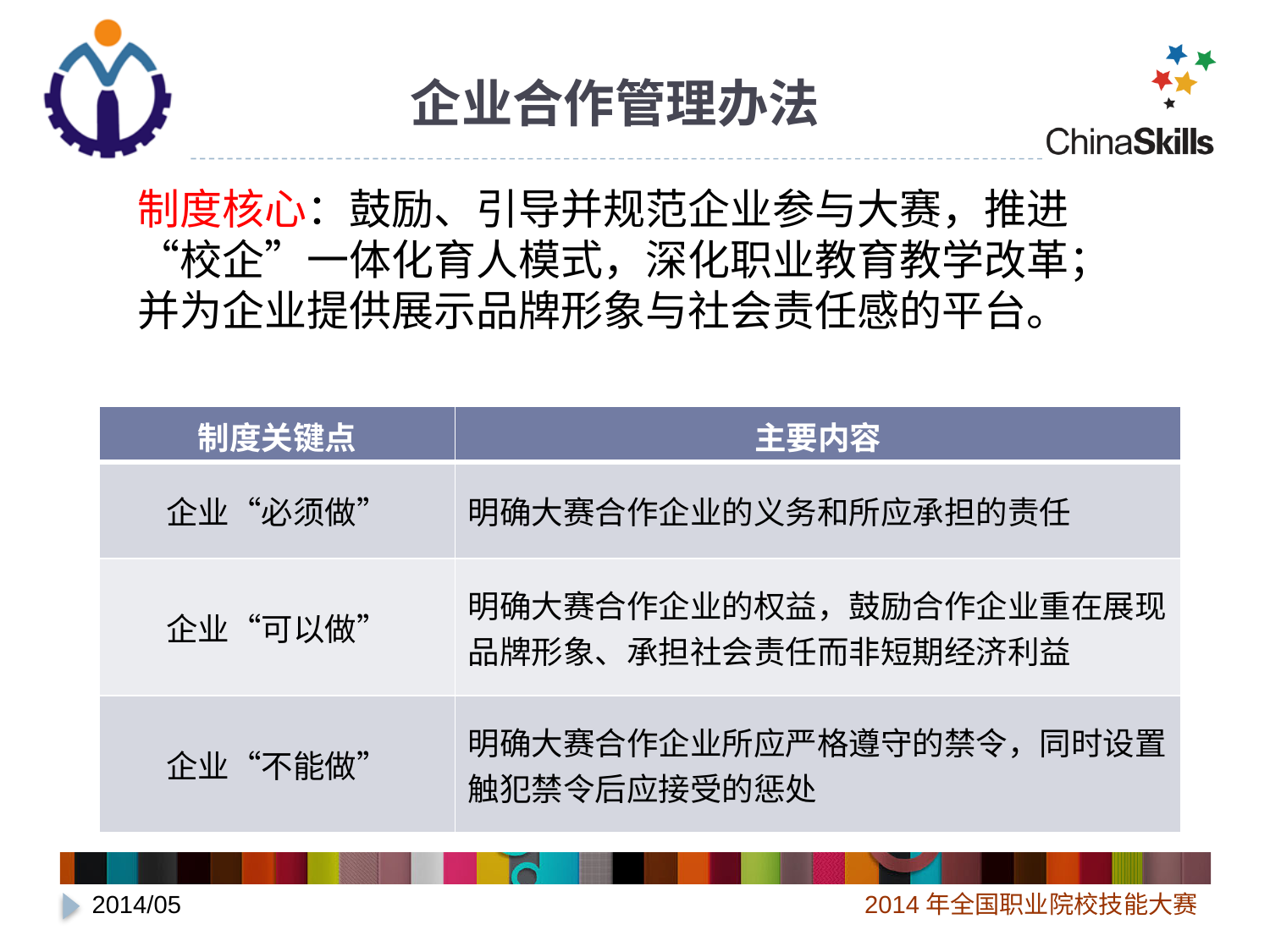

# 企业合作管理办法
制度核心：鼓励、引导并规范企业参与大赛，推进“校企”一体化育人模式，深化职业教育教学改革；并为企业提供展示品牌形象与社会责任感的平台。
| 制度关键点 | 主要内容 |
| --- | --- |
| 企业“必须做” | 明确大赛合作企业的义务和所应承担的责任 |
| 企业“可以做” | 明确大赛合作企业的权益，鼓励合作企业重在展现品牌形象、承担社会责任而非短期经济利益 |
| 企业“不能做” | 明确大赛合作企业所应严格遵守的禁令，同时设置触犯禁令后应接受的惩处 |
2014/05
2014年全国职业院校技能大赛